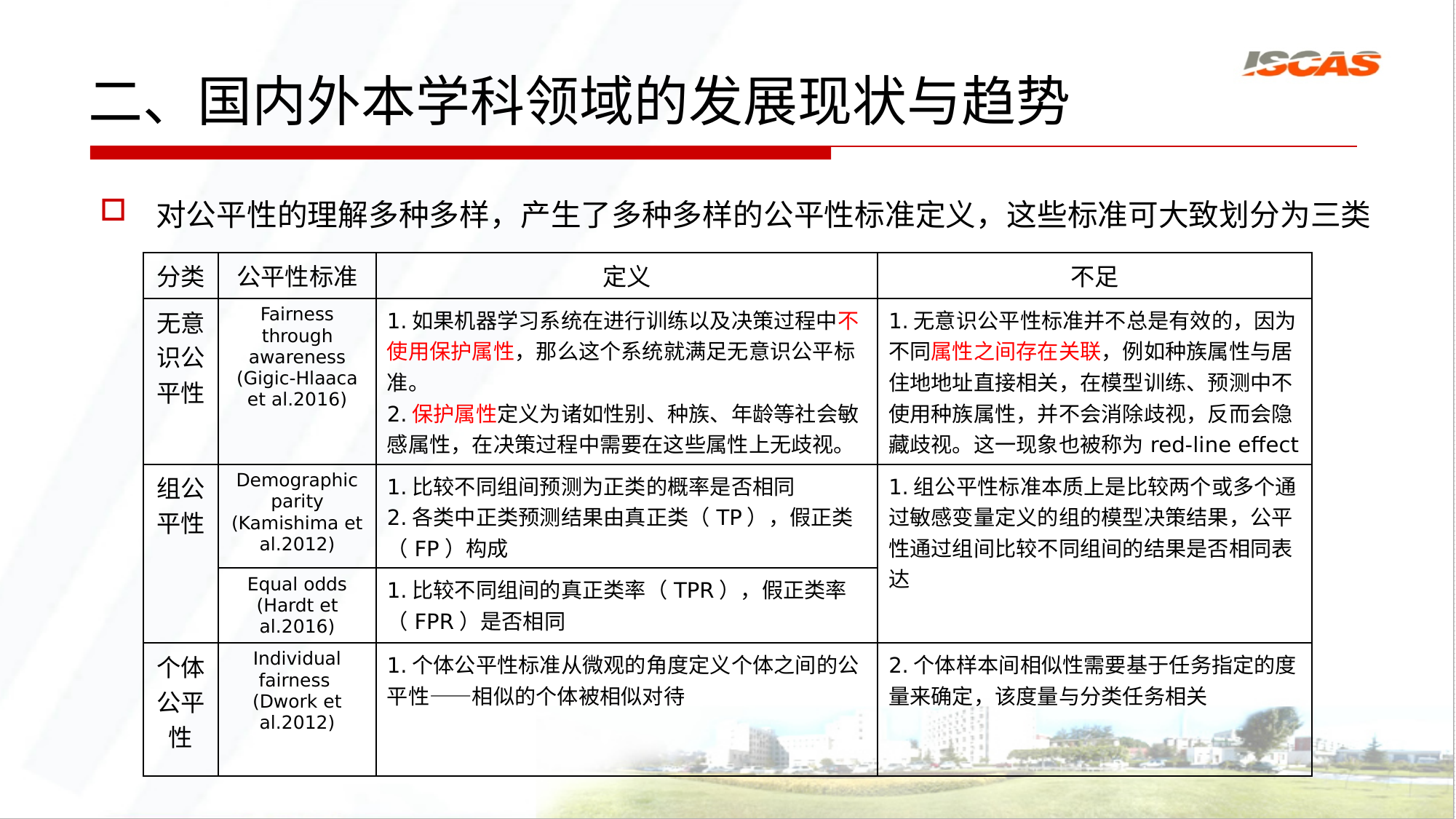

# 二、国内外本学科领域的发展现状与趋势
对公平性的理解多种多样，产生了多种多样的公平性标准定义，这些标准可大致划分为三类
| 分类 | 公平性标准 | 定义 | 不足 |
| --- | --- | --- | --- |
| 无意识公平性 | Fairness through awareness (Gigic-Hlaaca et al.2016) | 1.如果机器学习系统在进行训练以及决策过程中不使用保护属性，那么这个系统就满足无意识公平标准。 2.保护属性定义为诸如性别、种族、年龄等社会敏感属性，在决策过程中需要在这些属性上无歧视。 | 1.无意识公平性标准并不总是有效的，因为不同属性之间存在关联，例如种族属性与居住地地址直接相关，在模型训练、预测中不使用种族属性，并不会消除歧视，反而会隐藏歧视。这一现象也被称为red-line effect |
| 组公平性 | Demographic parity (Kamishima et al.2012) | 1.比较不同组间预测为正类的概率是否相同 2.各类中正类预测结果由真正类（TP），假正类（FP）构成 | 1.组公平性标准本质上是比较两个或多个通过敏感变量定义的组的模型决策结果，公平性通过组间比较不同组间的结果是否相同表达 |
|  | Equal odds (Hardt et al.2016) | 1.比较不同组间的真正类率（TPR），假正类率（FPR）是否相同 |  |
| 个体公平性 | Individual fairness (Dwork et al.2012) | 1.个体公平性标准从微观的角度定义个体之间的公平性——相似的个体被相似对待 | 2.个体样本间相似性需要基于任务指定的度量来确定，该度量与分类任务相关 |